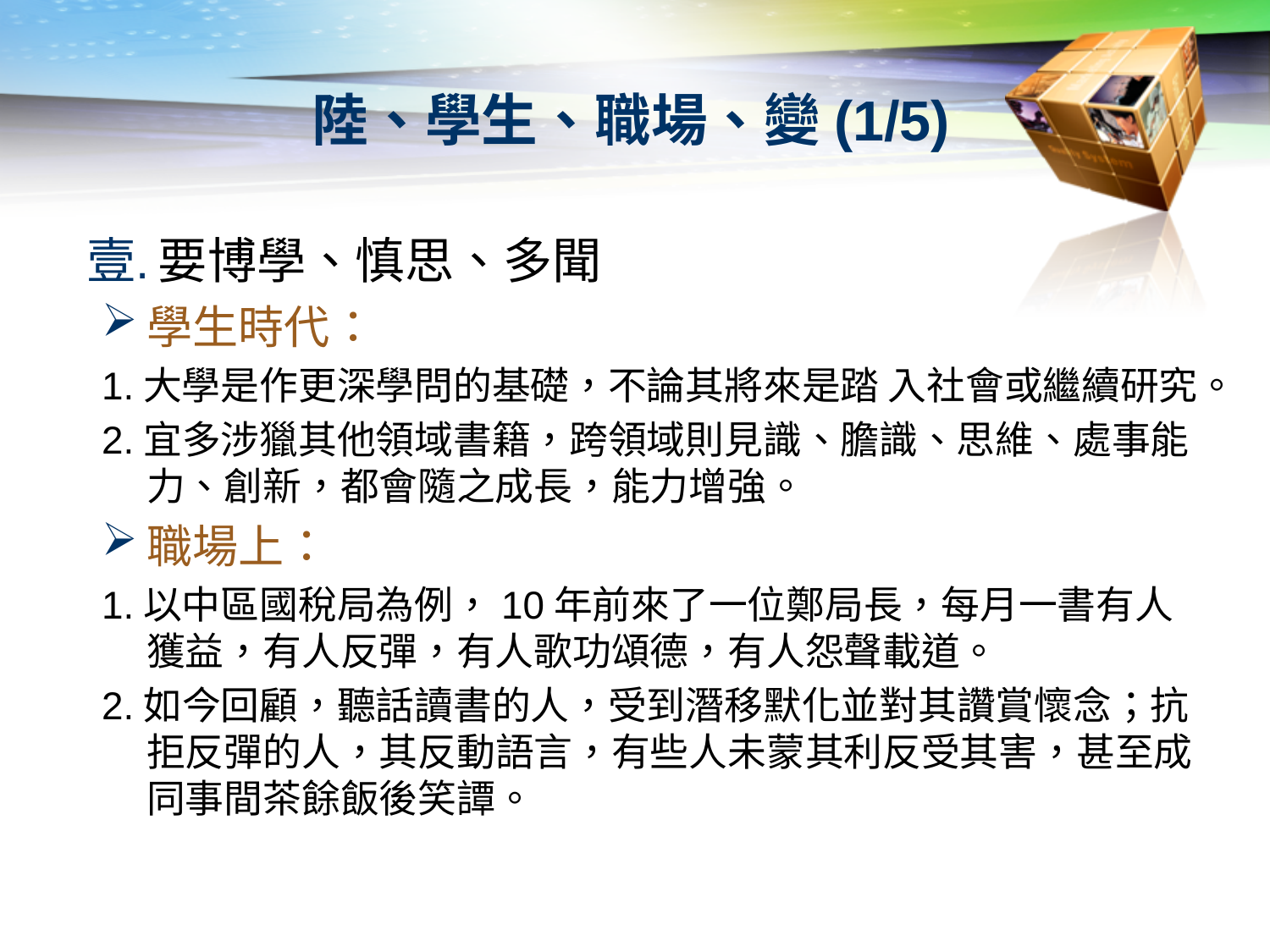

# 陸、學生、職場、變(1/5)
要博學、慎思、多聞
學生時代：
1.大學是作更深學問的基礎，不論其將來是踏 入社會或繼續研究。
2.宜多涉獵其他領域書籍，跨領域則見識、膽識、思維、處事能力、創新，都會隨之成長，能力增強。
職場上：
1.以中區國稅局為例，10年前來了一位鄭局長，每月一書有人獲益，有人反彈，有人歌功頌德，有人怨聲載道。
2.如今回顧，聽話讀書的人，受到潛移默化並對其讚賞懷念；抗拒反彈的人，其反動語言，有些人未蒙其利反受其害，甚至成同事間茶餘飯後笑譚。